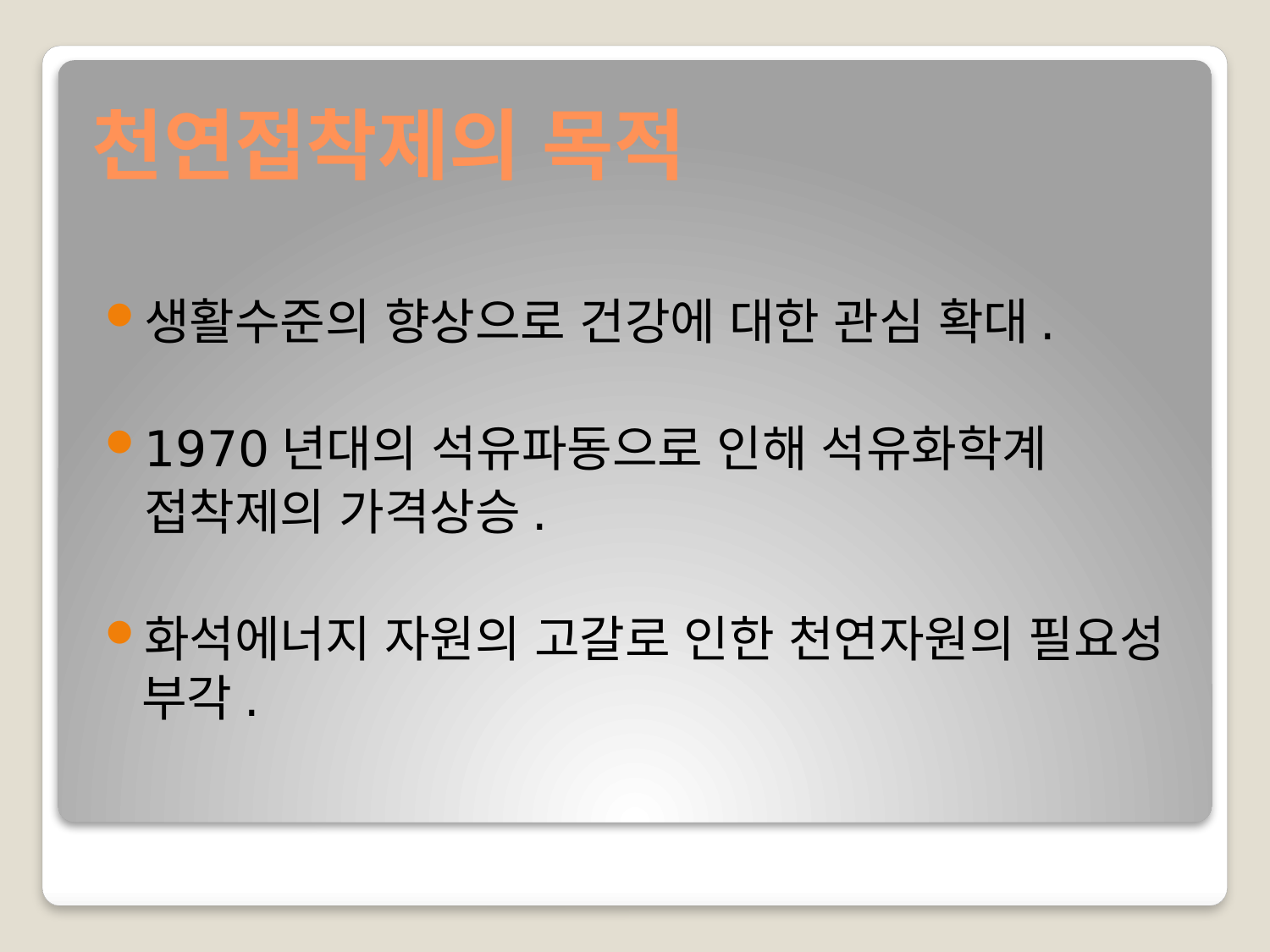

# 천연접착제의 목적
생활수준의 향상으로 건강에 대한 관심 확대.

1970년대의 석유파동으로 인해 석유화학계
  접착제의 가격상승.

화석에너지 자원의 고갈로 인한 천연자원의 필요성 부각.